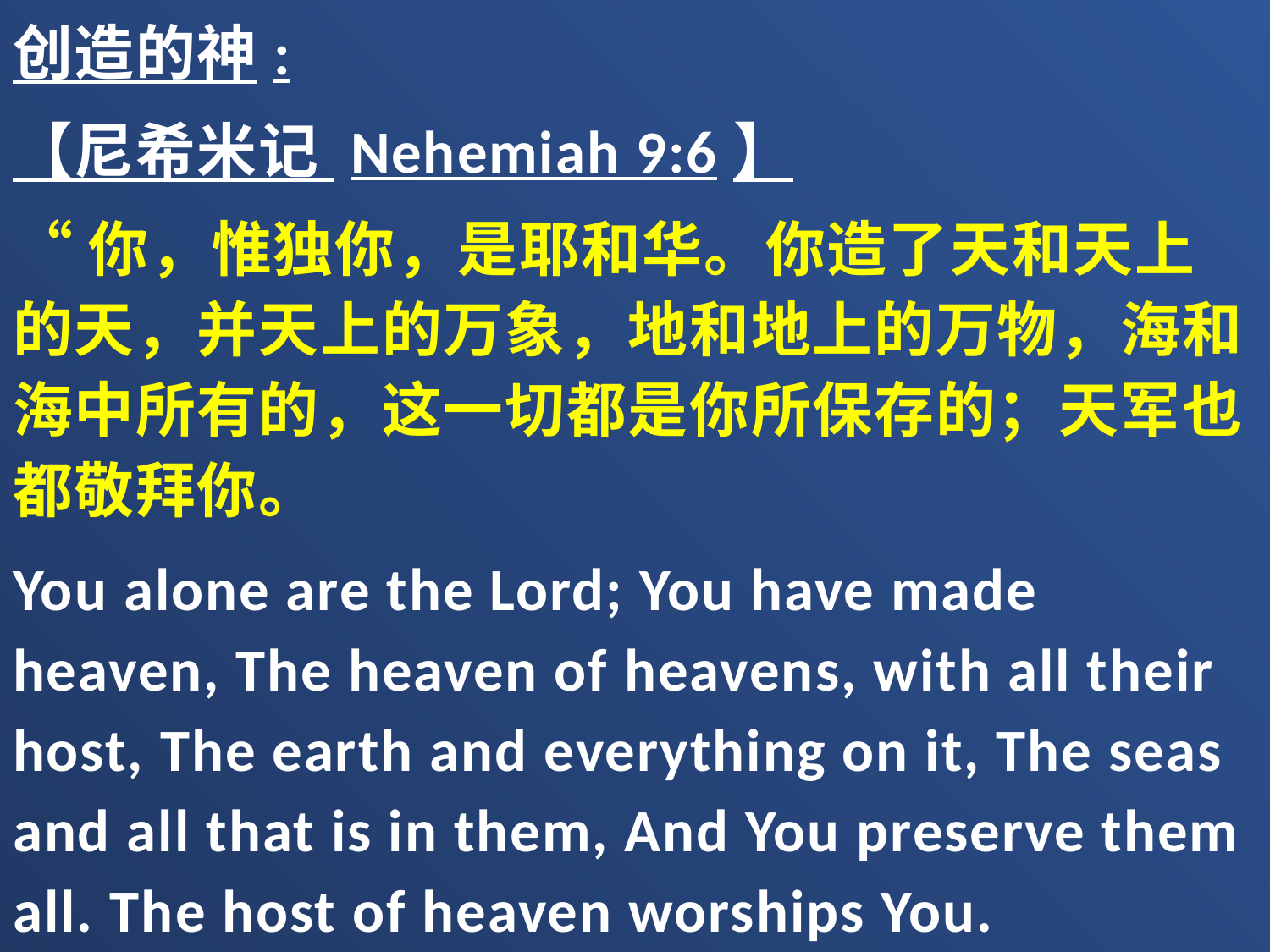

创造的神:
【尼希米记 Nehemiah 9:6】
“你，惟独你，是耶和华。你造了天和天上的天，并天上的万象，地和地上的万物，海和海中所有的，这一切都是你所保存的；天军也都敬拜你。
You alone are the Lord; You have made heaven, The heaven of heavens, with all their host, The earth and everything on it, The seas and all that is in them, And You preserve them all. The host of heaven worships You.